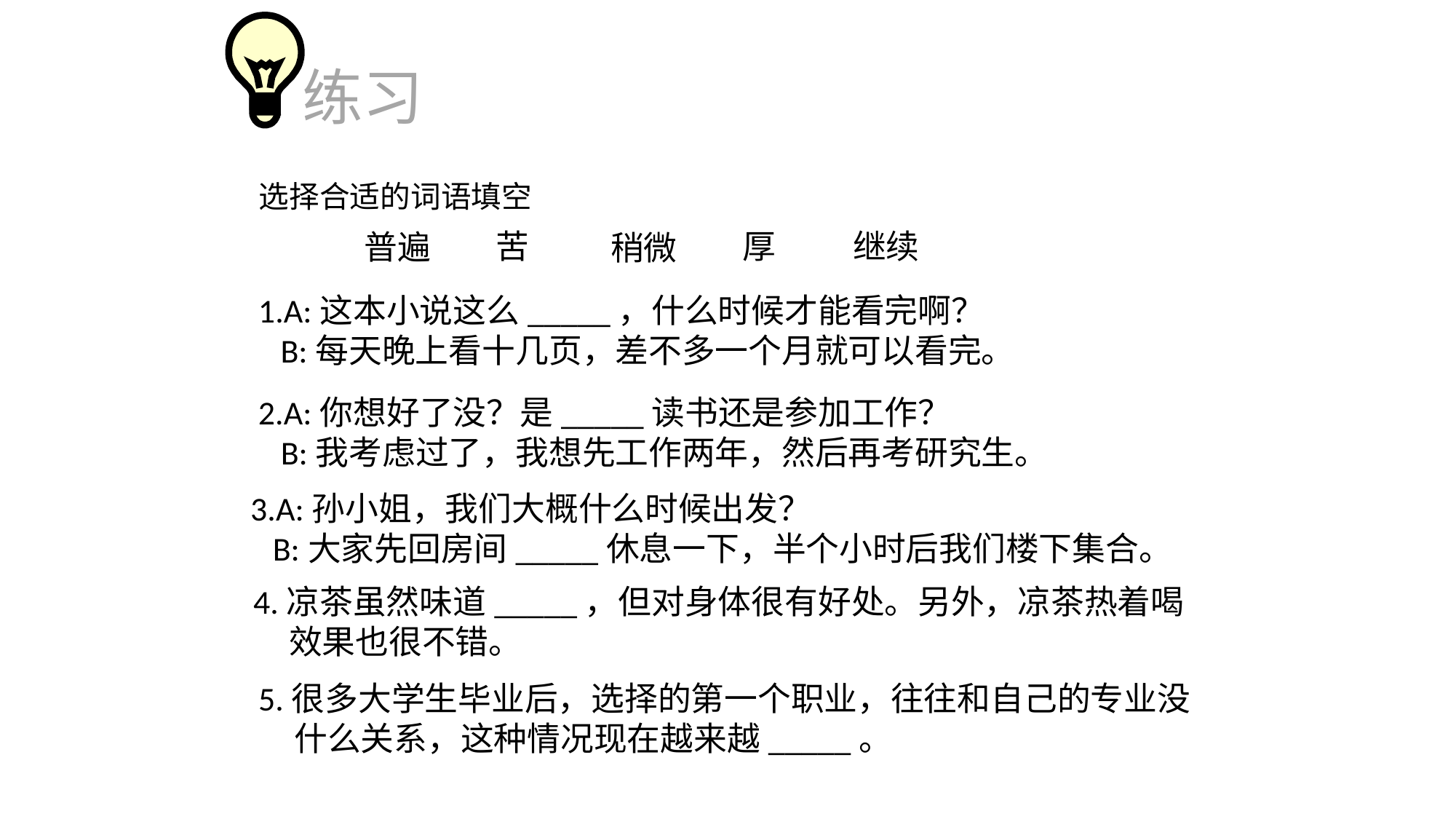

练习
选择合适的词语填空
苦
厚
继续
普遍
稍微
1.A:这本小说这么_____，什么时候才能看完啊？
   B:每天晚上看十几页，差不多一个月就可以看完。
2.A:你想好了没？是_____读书还是参加工作？
   B:我考虑过了，我想先工作两年，然后再考研究生。
3.A:孙小姐，我们大概什么时候出发？
   B:大家先回房间_____休息一下，半个小时后我们楼下集合。
4.凉茶虽然味道_____，但对身体很有好处。另外，凉茶热着喝
   效果也很不错。
5.很多大学生毕业后，选择的第一个职业，往往和自己的专业没
   什么关系，这种情况现在越来越_____。